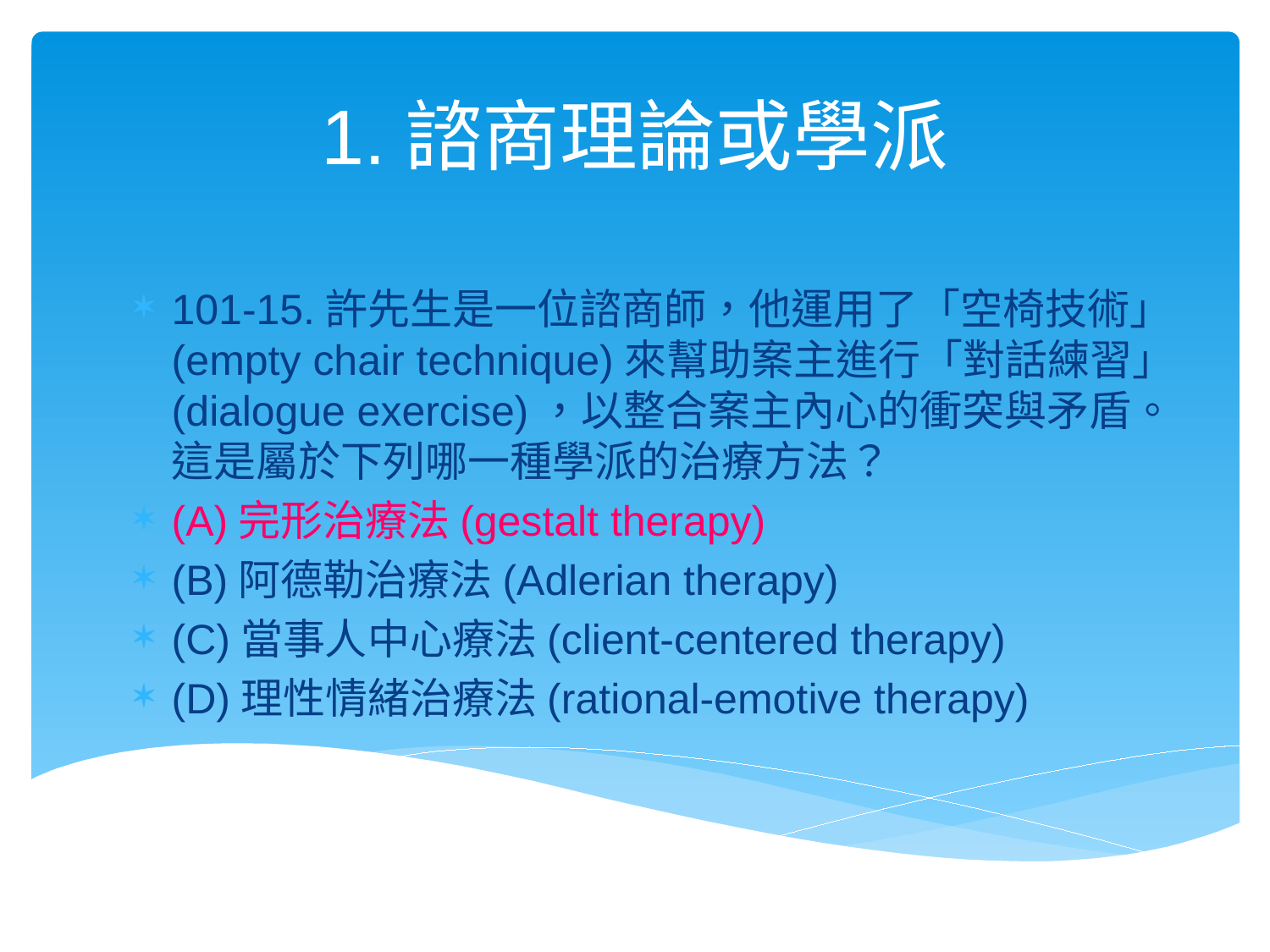

1.諮商理論或學派
101-15.許先生是一位諮商師，他運用了「空椅技術」(empty chair technique)來幫助案主進行「對話練習」(dialogue exercise)，以整合案主內心的衝突與矛盾。這是屬於下列哪一種學派的治療方法？
(A)完形治療法(gestalt therapy)
(B)阿德勒治療法(Adlerian therapy)
(C)當事人中心療法(client-centered therapy)
(D)理性情緒治療法(rational-emotive therapy)